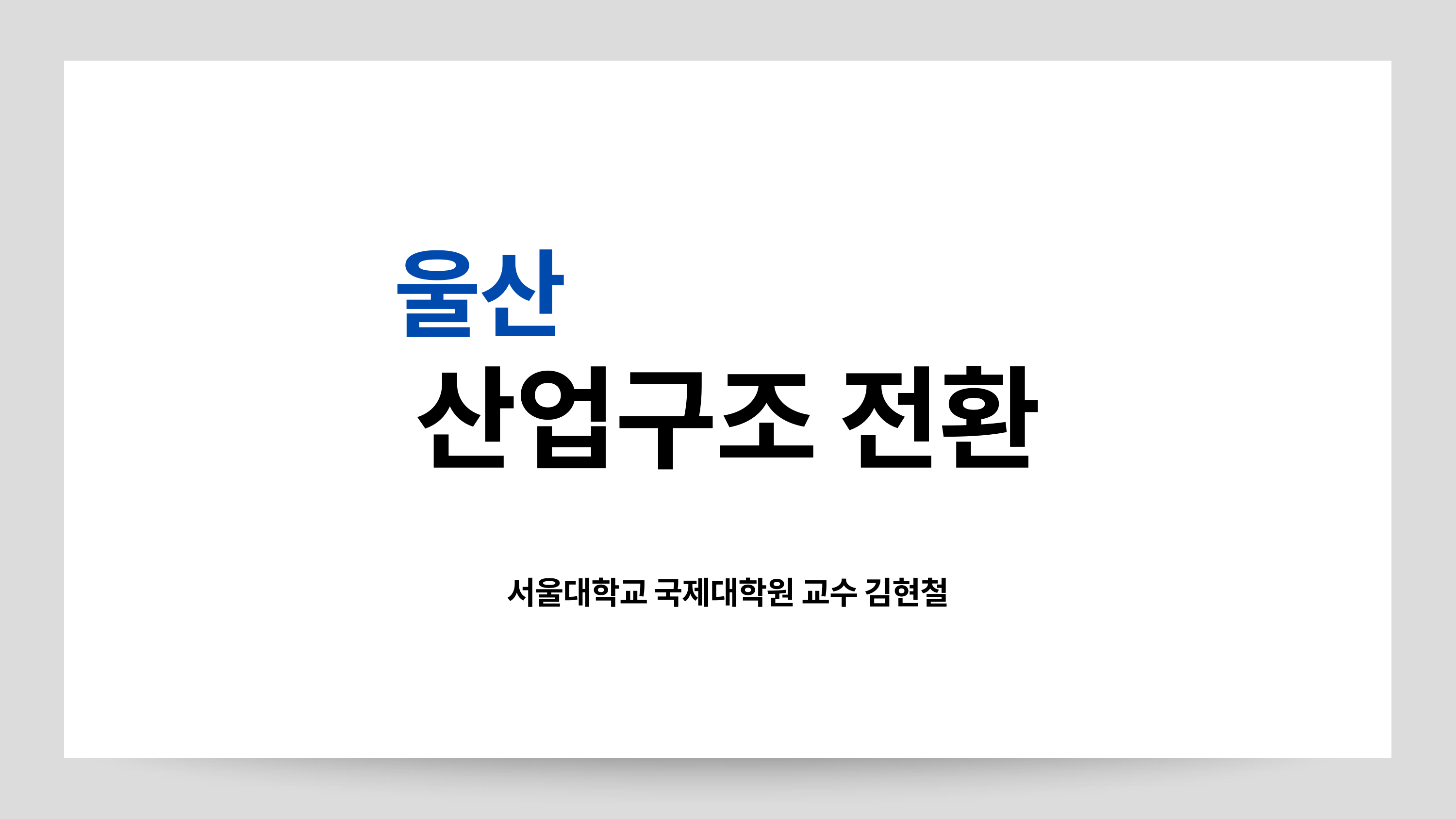

울산
산업구조 전환
서울대학교 국제대학원 교수 김현철